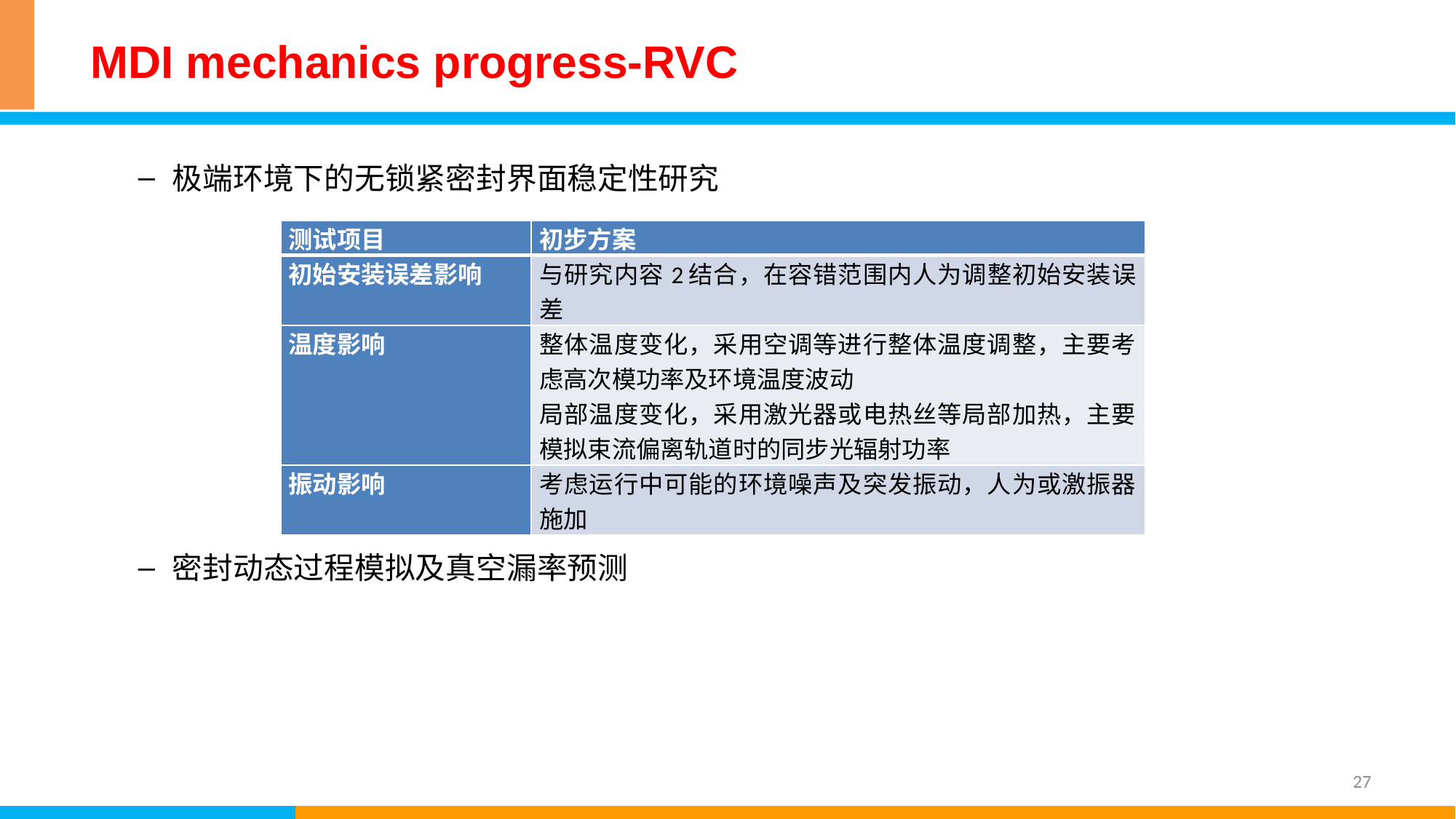

# MDI mechanics progress-RVC
极端环境下的无锁紧密封界面稳定性研究

密封动态过程模拟及真空漏率预测

| 测试项目 | 初步方案 |
| --- | --- |
| 初始安装误差影响 | 与研究内容2结合，在容错范围内人为调整初始安装误差 |
| 温度影响 | 整体温度变化，采用空调等进行整体温度调整，主要考虑高次模功率及环境温度波动 局部温度变化，采用激光器或电热丝等局部加热，主要模拟束流偏离轨道时的同步光辐射功率 |
| 振动影响 | 考虑运行中可能的环境噪声及突发振动，人为或激振器施加 |
27